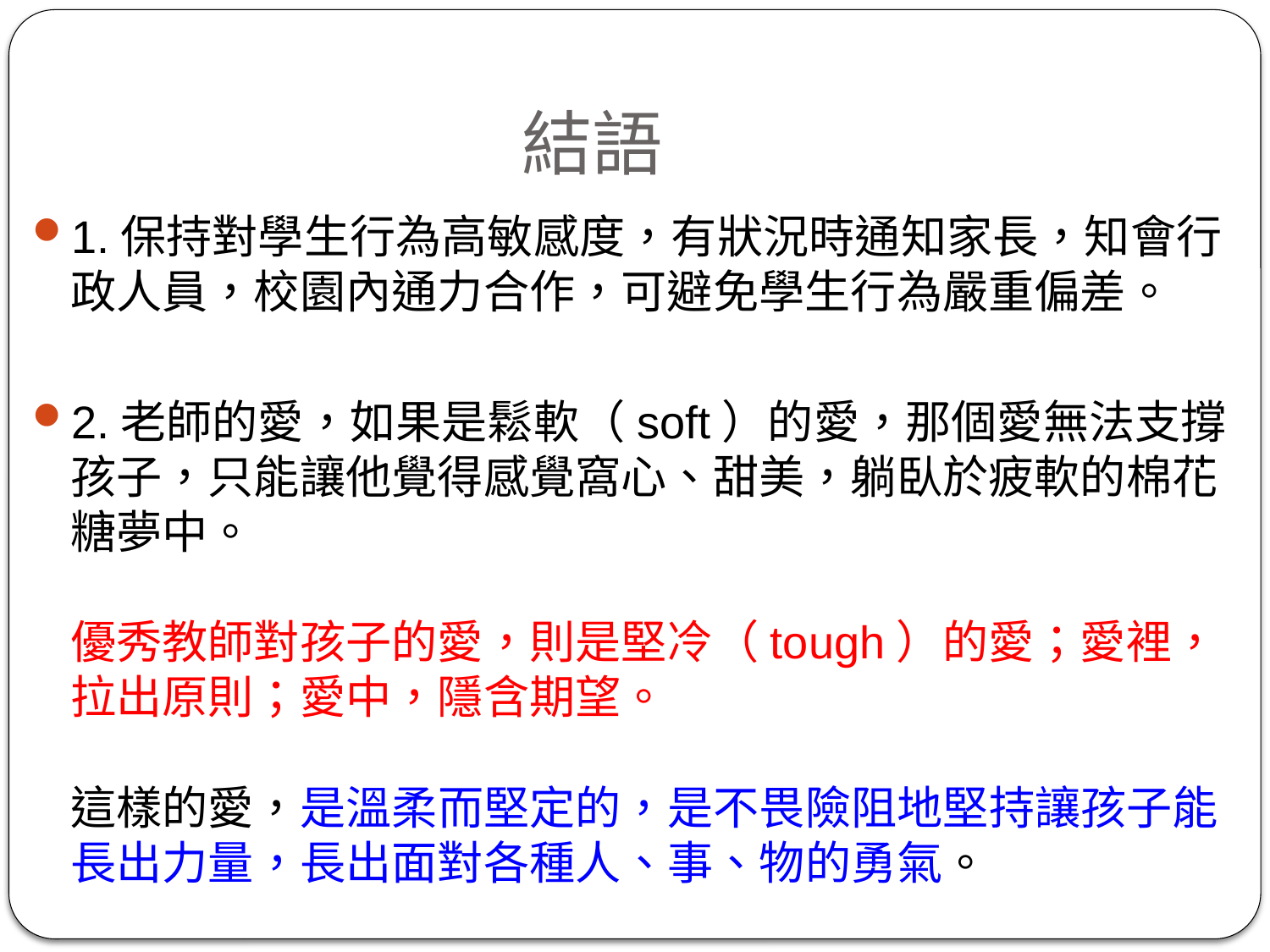

# 結語
1.保持對學生行為高敏感度，有狀況時通知家長，知會行政人員，校園內通力合作，可避免學生行為嚴重偏差。

2.老師的愛，如果是鬆軟（soft）的愛，那個愛無法支撐孩子，只能讓他覺得感覺窩心、甜美，躺臥於疲軟的棉花糖夢中。
優秀教師對孩子的愛，則是堅冷（tough）的愛；愛裡，拉出原則；愛中，隱含期望。
這樣的愛，是溫柔而堅定的，是不畏險阻地堅持讓孩子能長出力量，長出面對各種人、事、物的勇氣。